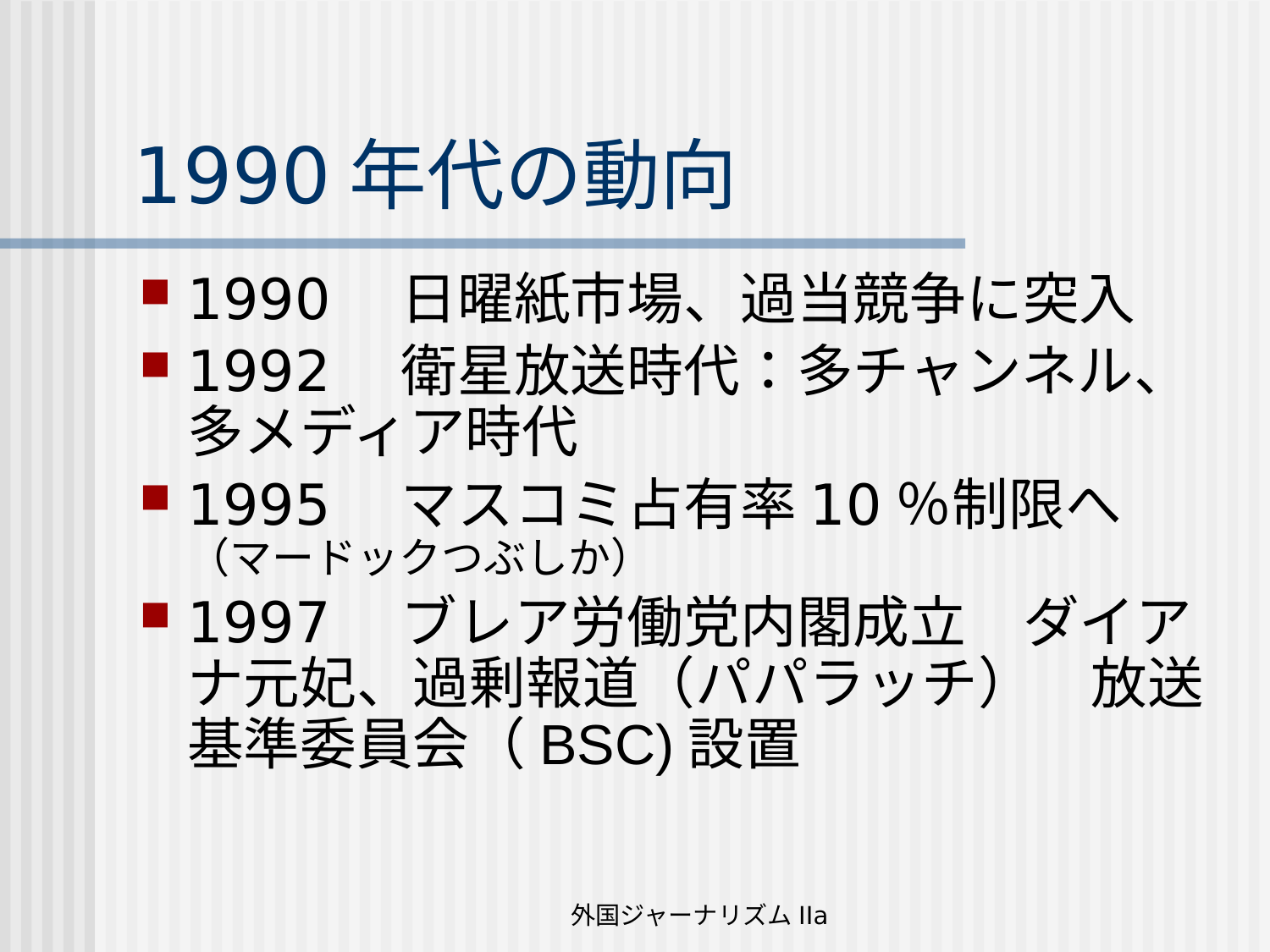

# 1990年代の動向
1990　日曜紙市場、過当競争に突入
1992　衛星放送時代：多チャンネル、多メディア時代
1995　マスコミ占有率10％制限へ（マードックつぶしか）
1997　ブレア労働党内閣成立　ダイアナ元妃、過剰報道（パパラッチ）　放送基準委員会（BSC)設置
外国ジャーナリズムIIa